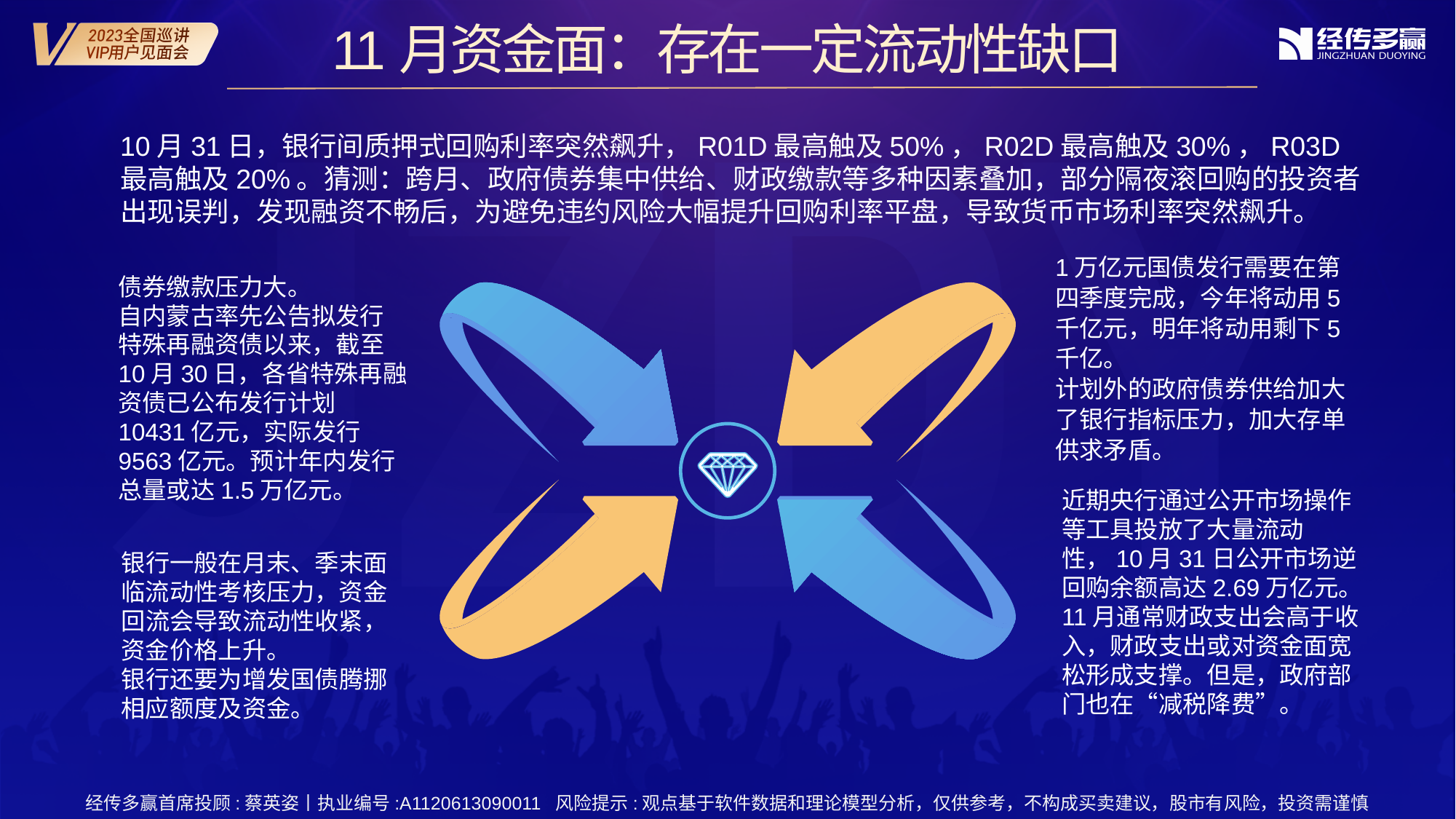

11月资金面：存在一定流动性缺口
10月31日，银行间质押式回购利率突然飙升，R01D最高触及50%，R02D最高触及30%，R03D最高触及20%。猜测：跨月、政府债券集中供给、财政缴款等多种因素叠加，部分隔夜滚回购的投资者出现误判，发现融资不畅后，为避免违约风险大幅提升回购利率平盘，导致货币市场利率突然飙升。
1万亿元国债发行需要在第四季度完成，今年将动用5千亿元，明年将动用剩下5千亿。
计划外的政府债券供给加大了银行指标压力，加大存单供求矛盾。

债券缴款压力大。
自内蒙古率先公告拟发行特殊再融资债以来，截至10月30日，各省特殊再融资债已公布发行计划10431亿元，实际发行9563亿元。预计年内发行总量或达1.5万亿元。

近期央行通过公开市场操作等工具投放了大量流动性，10月31日公开市场逆回购余额高达2.69万亿元。
11月通常财政支出会高于收入，财政支出或对资金面宽松形成支撑。但是，政府部门也在“减税降费”。

银行一般在月末、季末面临流动性考核压力，资金回流会导致流动性收紧，资金价格上升。
银行还要为增发国债腾挪相应额度及资金。